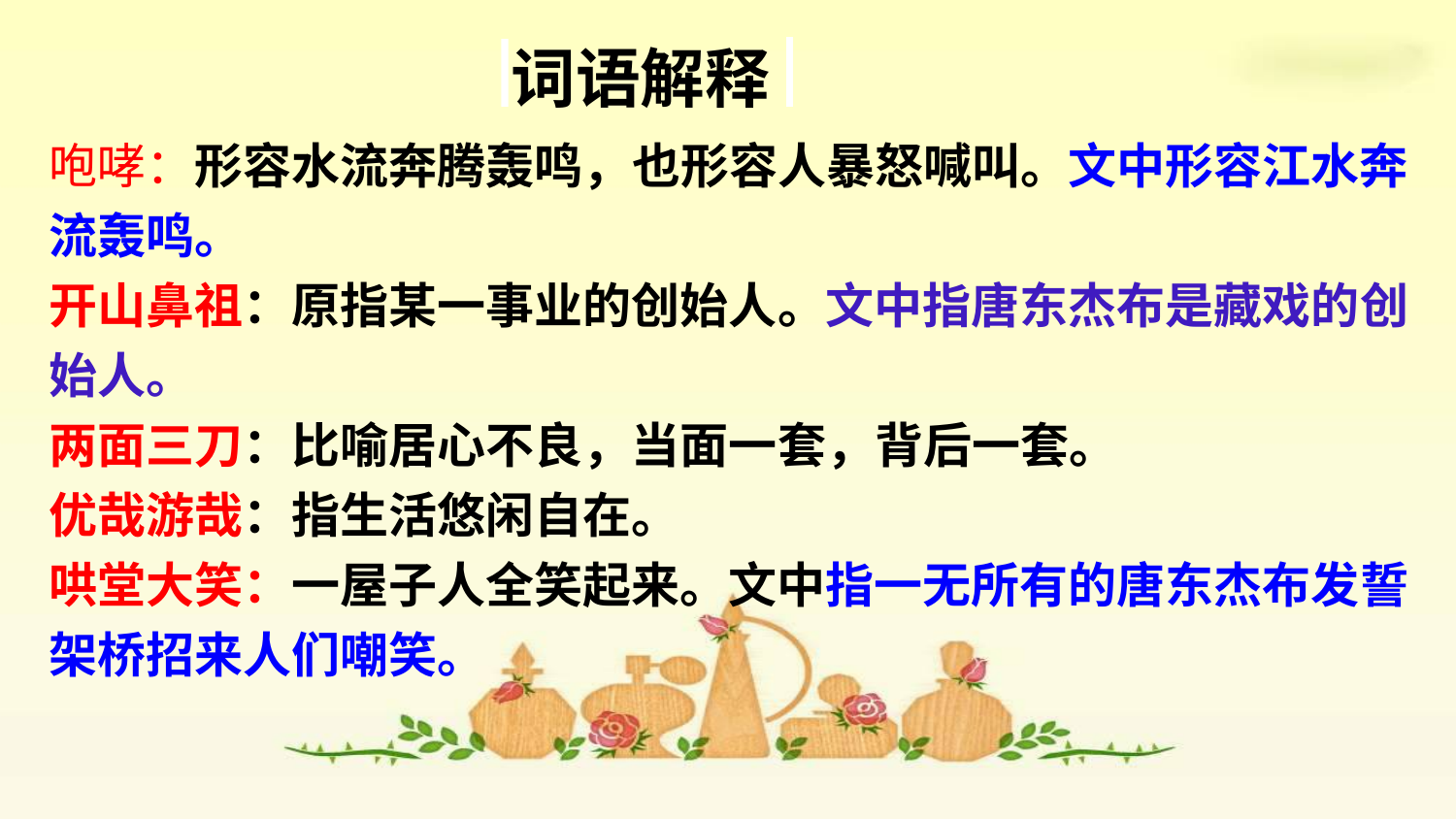

咆哮：形容水流奔腾轰鸣，也形容人暴怒喊叫。文中形容江水奔流轰鸣。
开山鼻祖：原指某一事业的创始人。文中指唐东杰布是藏戏的创始人。
两面三刀：比喻居心不良，当面一套，背后一套。
优哉游哉：指生活悠闲自在。
哄堂大笑：一屋子人全笑起来。文中指一无所有的唐东杰布发誓架桥招来人们嘲笑。
词语解释